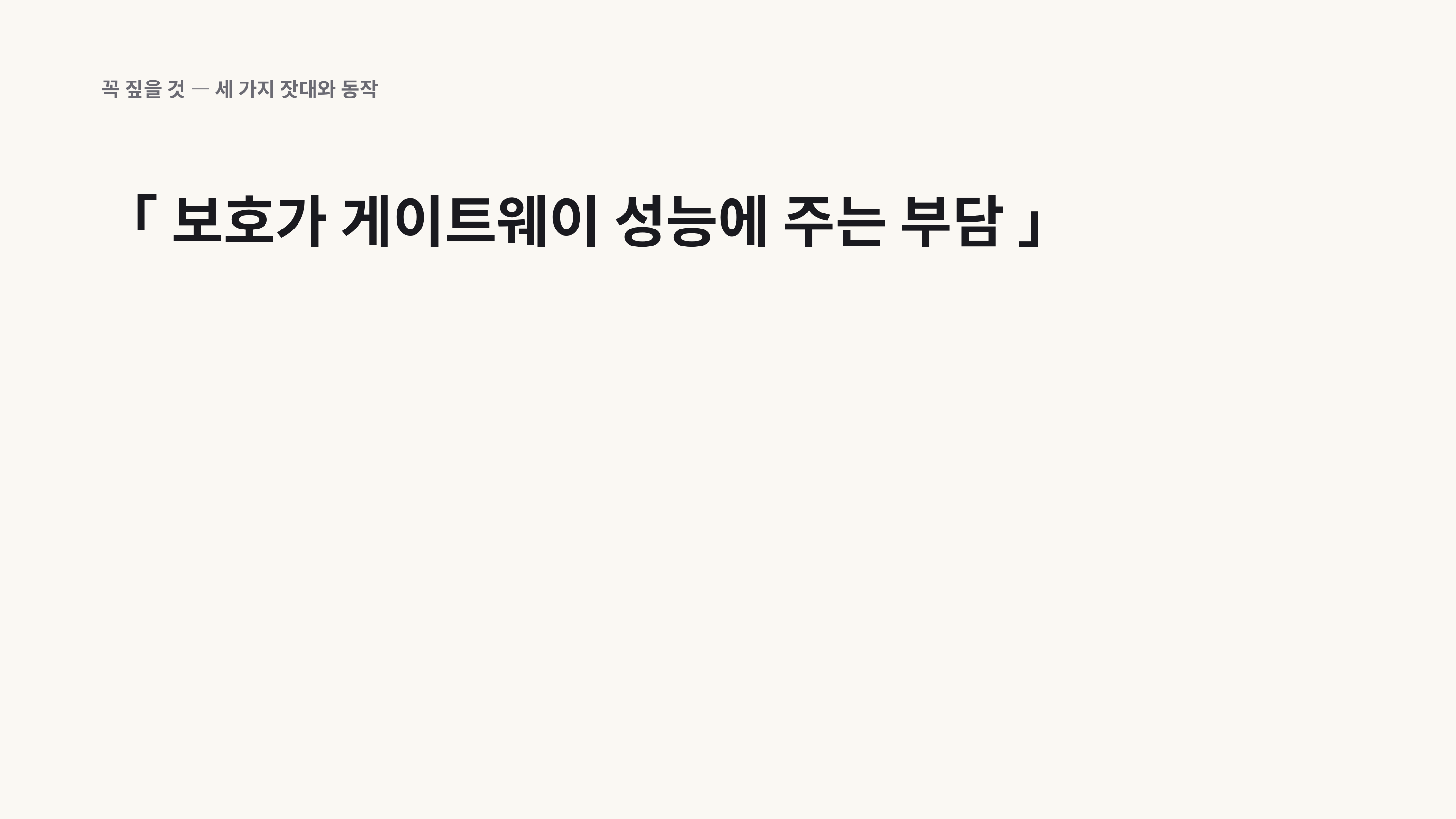

꼭 짚을 것 — 세 가지 잣대와 동작
「 보호가 게이트웨이 성능에 주는 부담 」